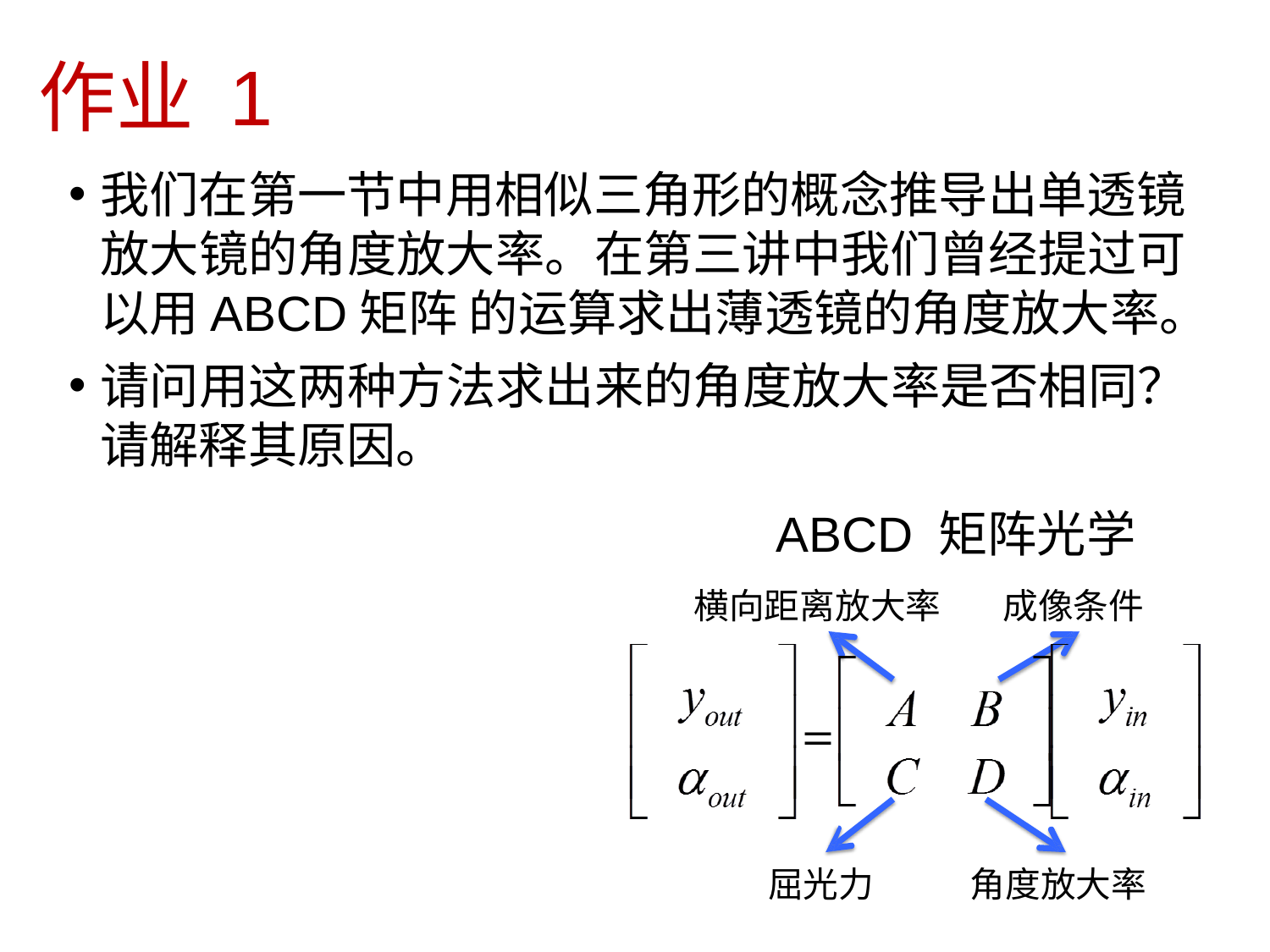

作业 1
我们在第一节中用相似三角形的概念推导出单透镜放大镜的角度放大率。在第三讲中我们曾经提过可以用ABCD矩阵 的运算求出薄透镜的角度放大率。
请问用这两种方法求出来的角度放大率是否相同？请解释其原因。
ABCD 矩阵光学
横向距离放大率
成像条件

屈光力
角度放大率